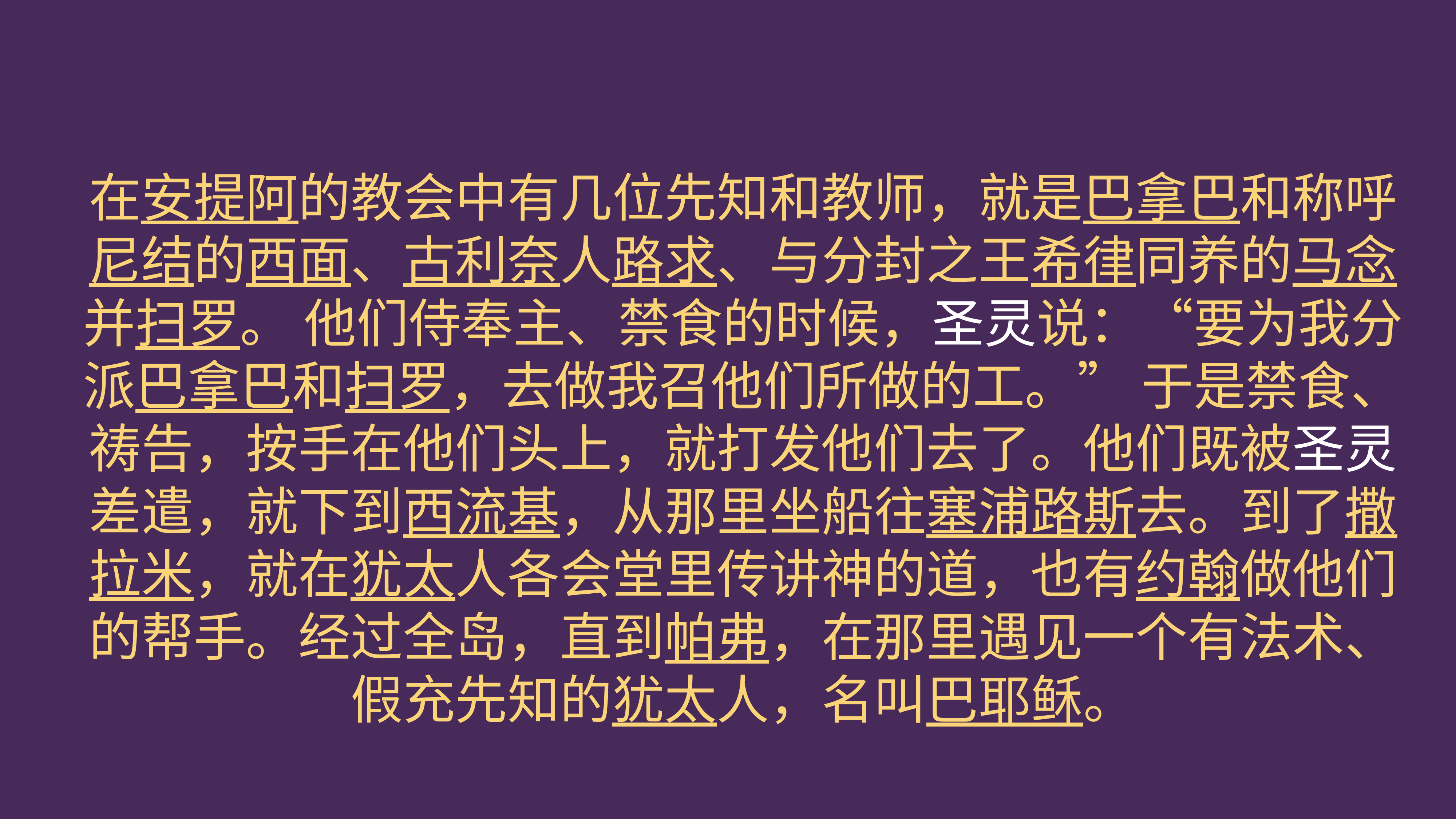

在安提阿的教会中有几位先知和教师，就是巴拿巴和称呼尼结的西面、古利奈人路求、与分封之王希律同养的马念并扫罗。 他们侍奉主、禁食的时候，圣灵说：“要为我分派巴拿巴和扫罗，去做我召他们所做的工。” 于是禁食、祷告，按手在他们头上，就打发他们去了。他们既被圣灵差遣，就下到西流基，从那里坐船往塞浦路斯去。到了撒拉米，就在犹太人各会堂里传讲神的道，也有约翰做他们的帮手。经过全岛，直到帕弗，在那里遇见一个有法术、假充先知的犹太人，名叫巴耶稣。